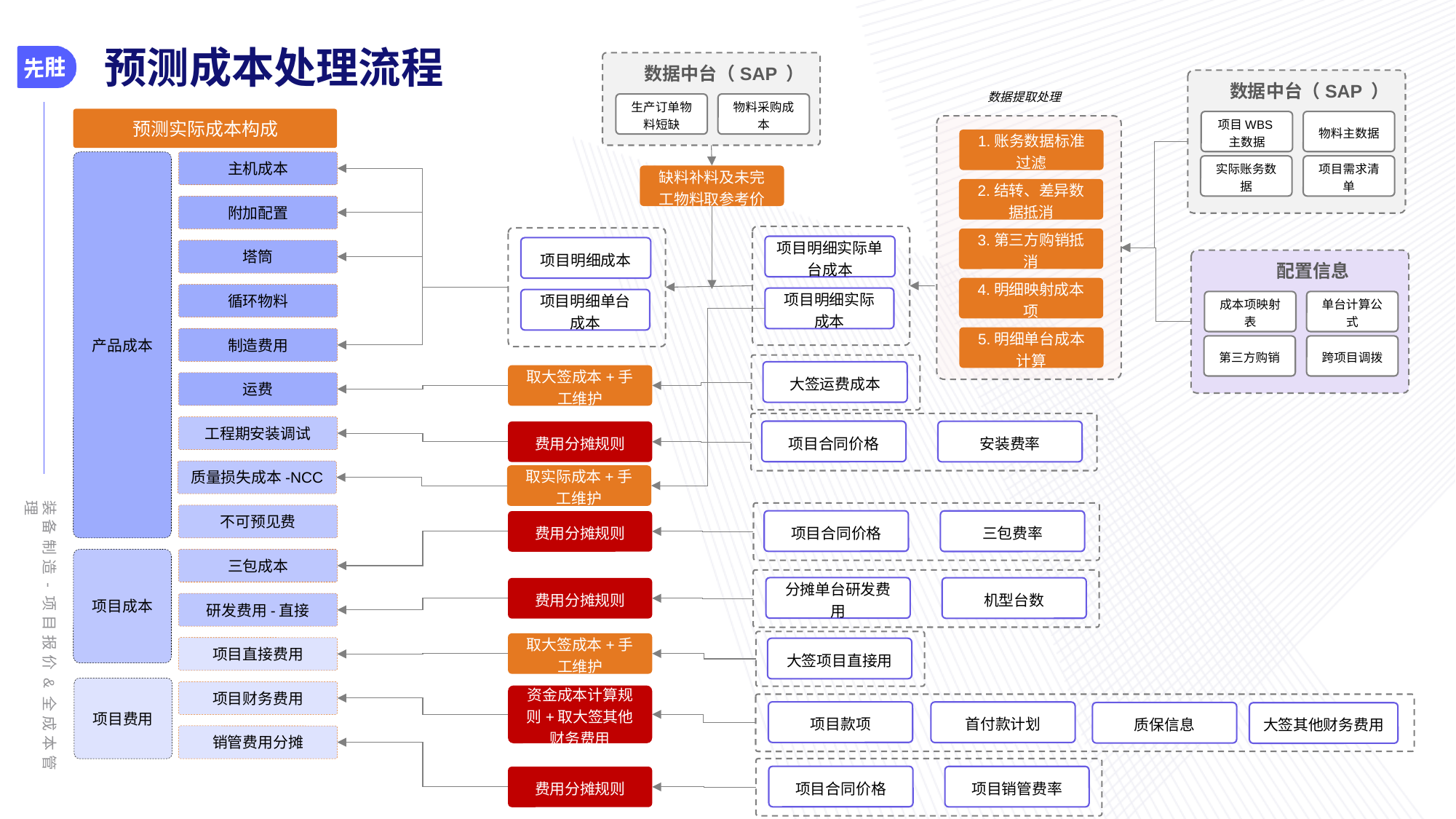

# 预测成本处理流程

数据中台（SAP ）

数据中台（SAP ）
数据提取处理
生产订单物料短缺
物料采购成本
预测实际成本构成
项目WBS主数据
物料主数据

1.账务数据标准过滤
产品成本
主机成本
实际账务数据
项目需求清单
缺料补料及未完工物料取参考价
2.结转、差异数据抵消
附加配置

3.第三方购销抵消
项目明细实际单台成本
项目明细成本
塔筒

配置信息
4.明细映射成本项
循环物料
项目明细实际成本
项目明细单台成本
成本项映射表
单台计算公式
5.明细单台成本计算
制造费用
第三方购销
跨项目调拨

大签运费成本
取大签成本+手工维护
运费

工程期安装调试
项目合同价格
安装费率
费用分摊规则
质量损失成本-NCC
取实际成本+手工维护

不可预见费
项目合同价格
三包费率
费用分摊规则
项目成本
三包成本

分摊单台研发费用
机型台数
费用分摊规则
研发费用-直接

取大签成本+手工维护
项目直接费用
大签项目直接用
项目费用
项目财务费用
资金成本计算规则+取大签其他财务费用

项目款项
首付款计划
质保信息
大签其他财务费用
销管费用分摊

项目合同价格
项目销管费率
费用分摊规则